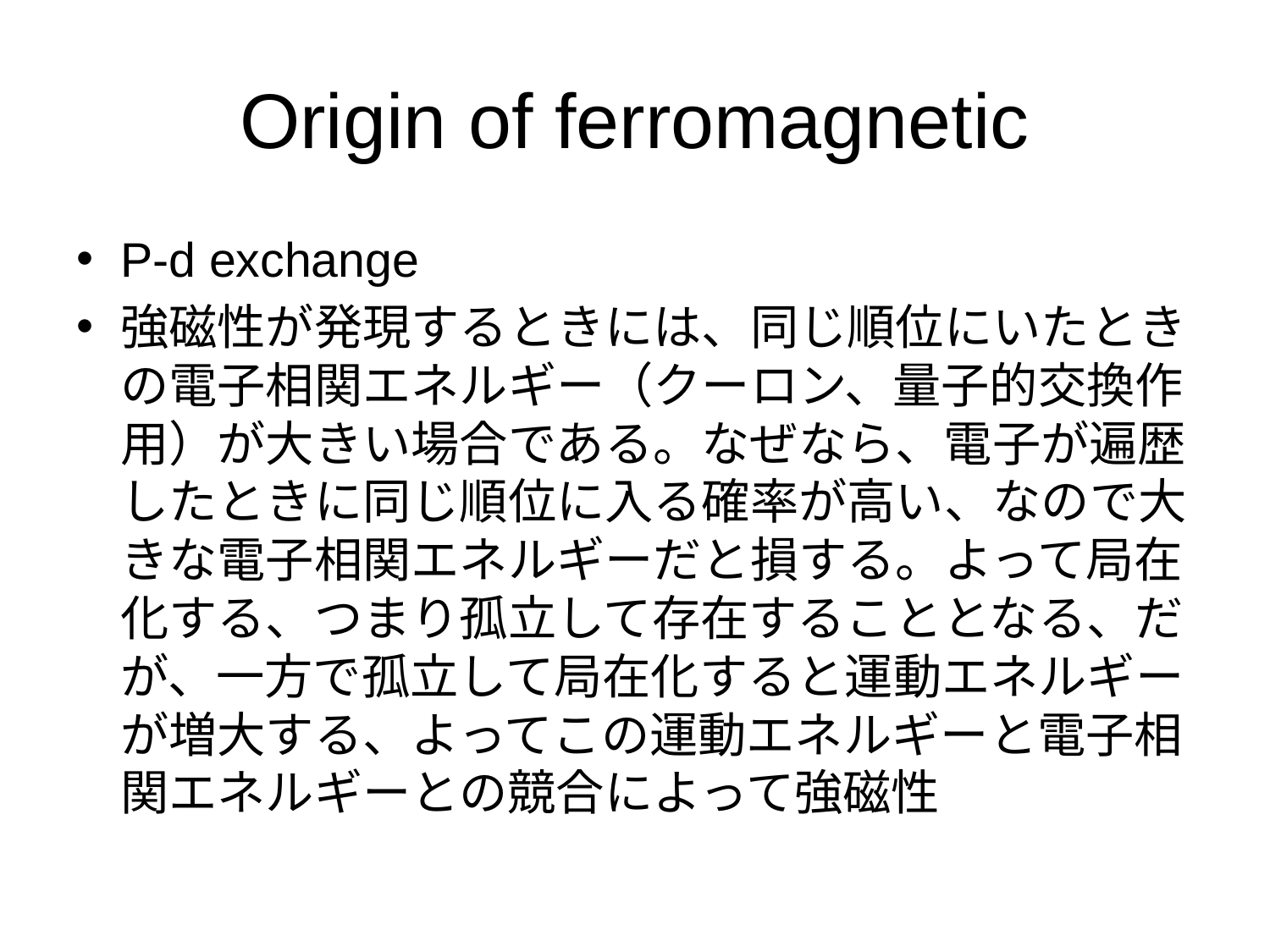

# Origin of ferromagnetic
P-d exchange
強磁性が発現するときには、同じ順位にいたときの電子相関エネルギー（クーロン、量子的交換作用）が大きい場合である。なぜなら、電子が遍歴したときに同じ順位に入る確率が高い、なので大きな電子相関エネルギーだと損する。よって局在化する、つまり孤立して存在することとなる、だが、一方で孤立して局在化すると運動エネルギーが増大する、よってこの運動エネルギーと電子相関エネルギーとの競合によって強磁性